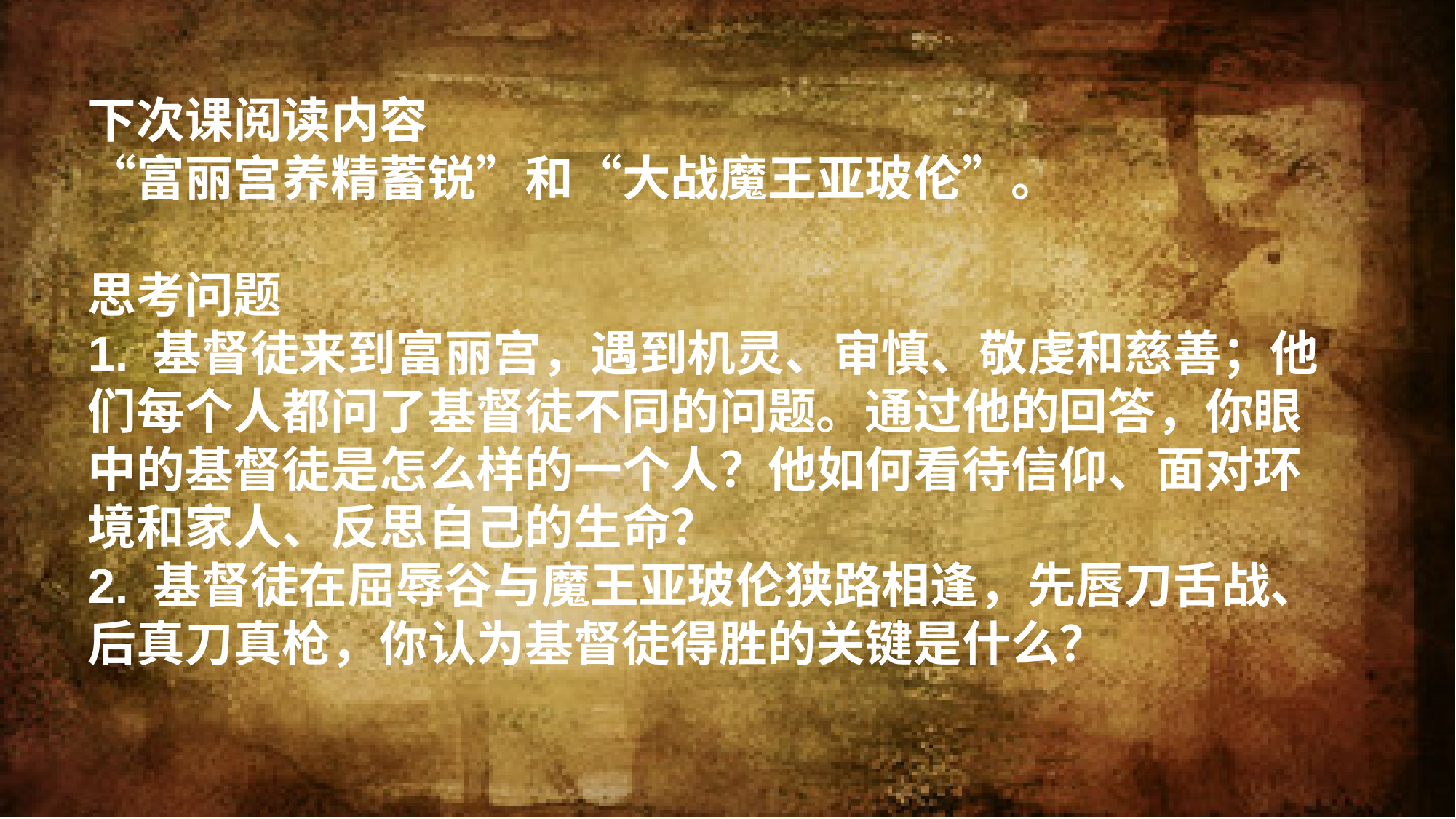

下次课阅读内容
“富丽宫养精蓄锐”和“大战魔王亚玻伦”。
思考问题
1. 基督徒来到富丽宫，遇到机灵、审慎、敬虔和慈善；他们每个人都问了基督徒不同的问题。通过他的回答，你眼中的基督徒是怎么样的一个人？他如何看待信仰、面对环境和家人、反思自己的生命？
2. 基督徒在屈辱谷与魔王亚玻伦狭路相逢，先唇刀舌战、后真刀真枪，你认为基督徒得胜的关键是什么？